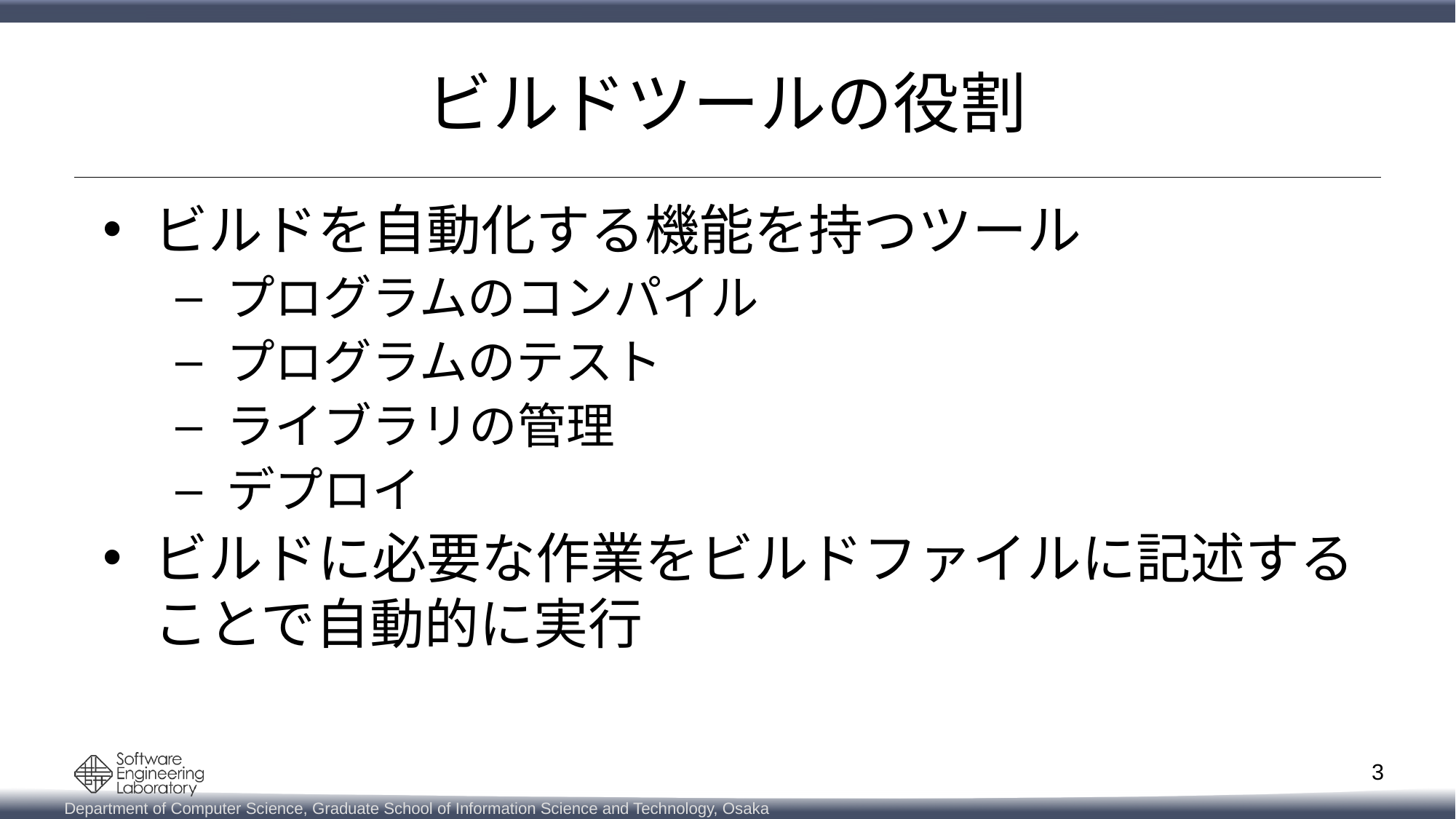

# ビルドツールの役割
ビルドを自動化する機能を持つツール
プログラムのコンパイル
プログラムのテスト
ライブラリの管理
デプロイ
ビルドに必要な作業をビルドファイルに記述することで自動的に実行

3